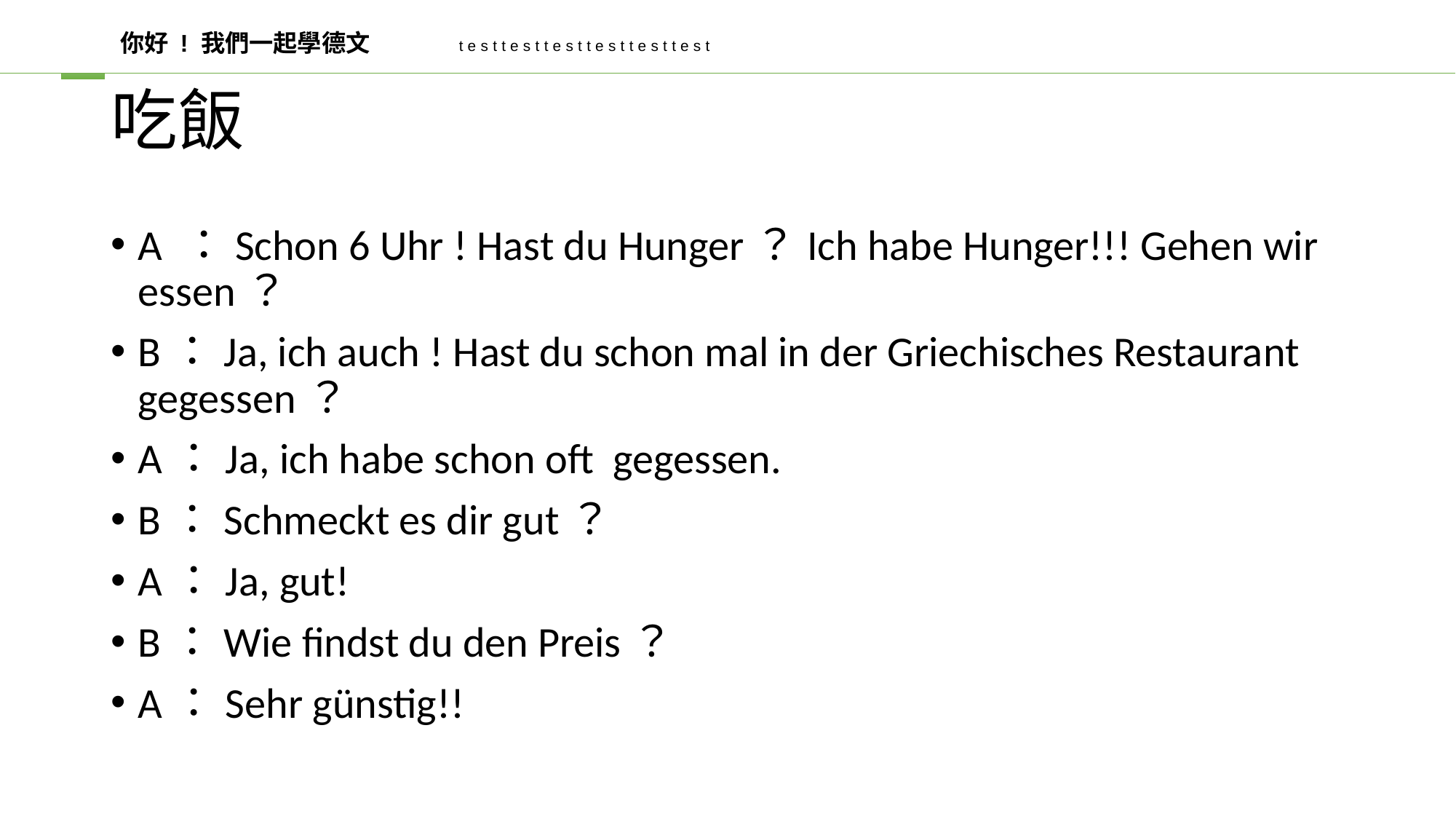

你好 ! 我們一起學德文
testtesttesttesttesttest

# 吃飯
A ：Schon 6 Uhr ! Hast du Hunger？Ich habe Hunger!!! Gehen wir essen？
B：Ja, ich auch ! Hast du schon mal in der Griechisches Restaurant gegessen？
A：Ja, ich habe schon oft  gegessen.
B：Schmeckt es dir gut？
A：Ja, gut!
B：Wie findst du den Preis？
A：Sehr günstig!!